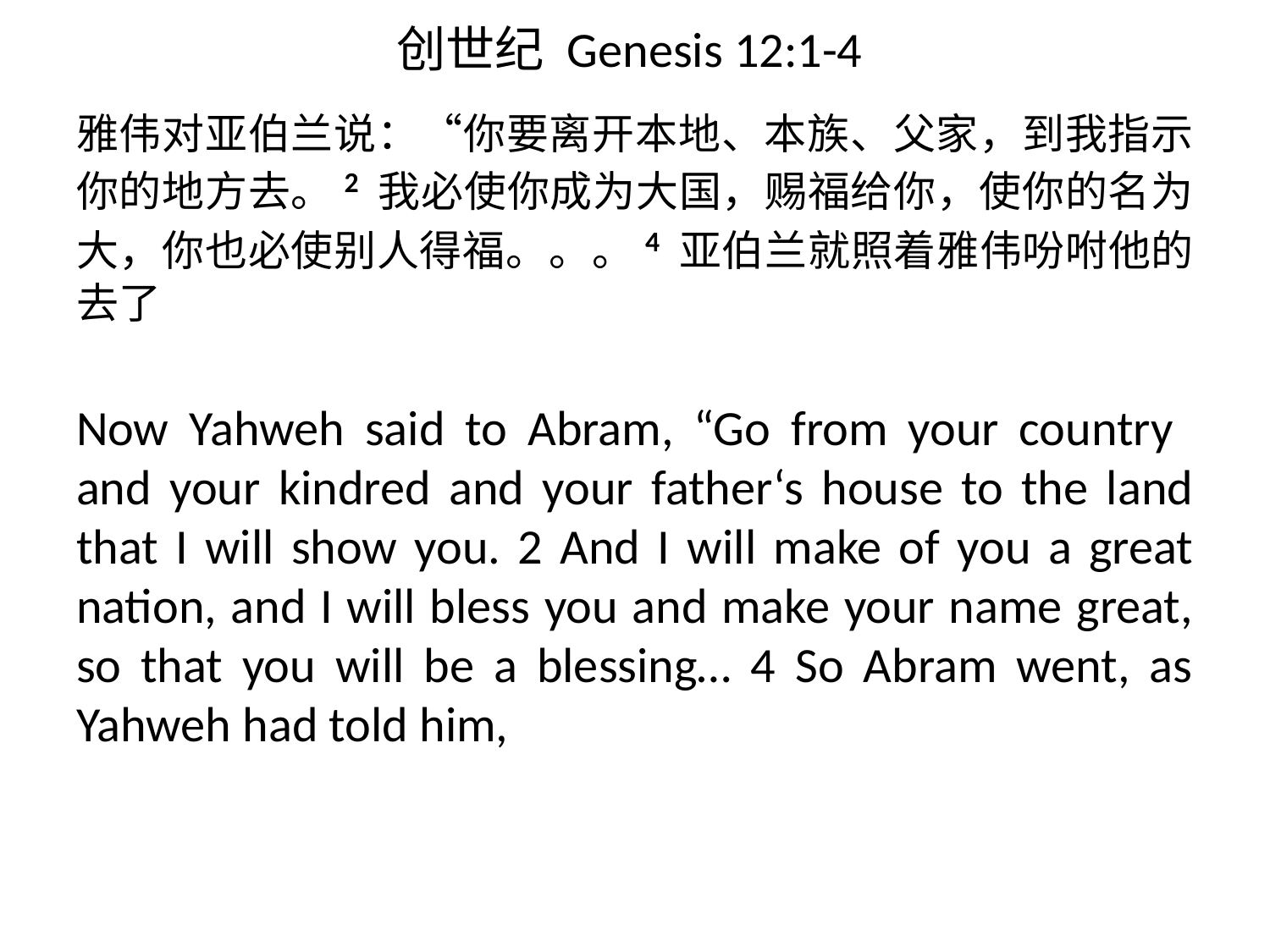

# 创世纪 Genesis 12:1-4
雅伟对亚伯兰说：“你要离开本地、本族、父家，到我指示你的地方去。2 我必使你成为大国，赐福给你，使你的名为大，你也必使别人得福。。。4 亚伯兰就照着雅伟吩咐他的去了

Now Yahweh said to Abram, “Go from your country  and your kindred and your father‘s house to the land that I will show you. 2 And I will make of you a great nation, and I will bless you and make your name great, so that you will be a blessing… 4 So Abram went, as Yahweh had told him,